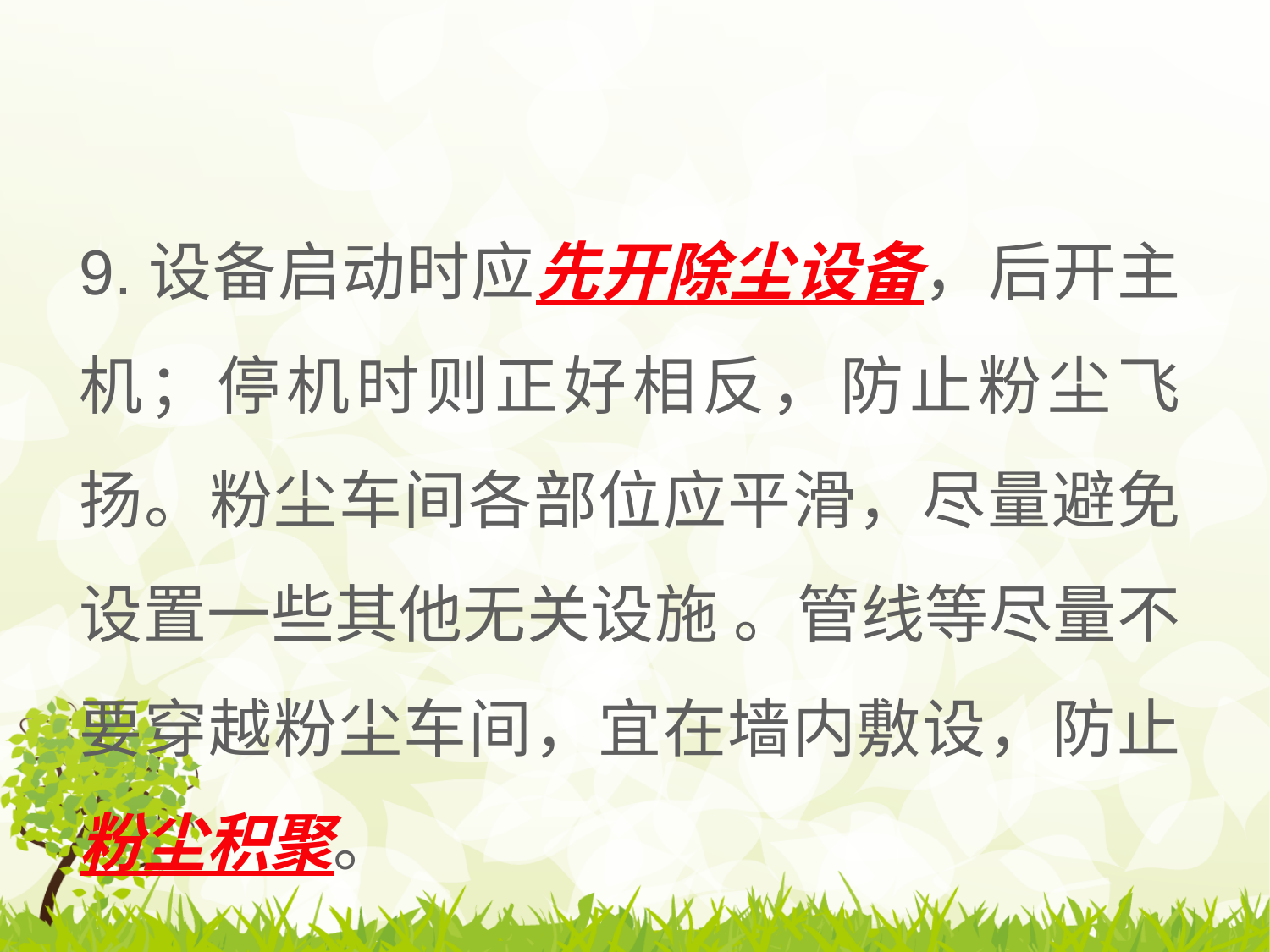

9.设备启动时应先开除尘设备，后开主机；停机时则正好相反，防止粉尘飞扬。粉尘车间各部位应平滑，尽量避免设置一些其他无关设施 。管线等尽量不要穿越粉尘车间，宜在墙内敷设，防止粉尘积聚。